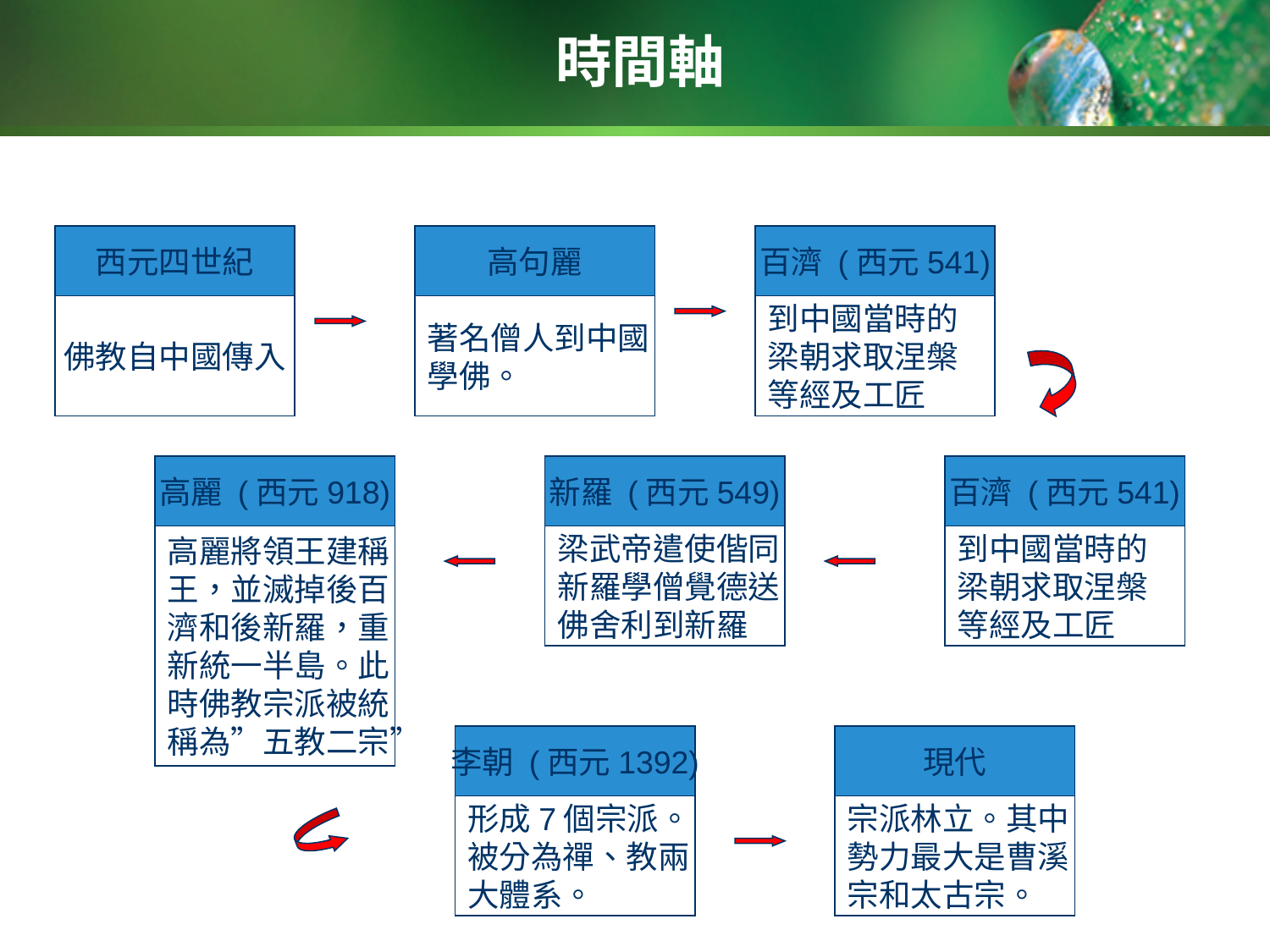

# 時間軸
西元四世紀
佛教自中國傳入
高句麗
著名僧人到中國
學佛。
百濟 (西元541)
到中國當時的
梁朝求取涅槃
等經及工匠

高麗 (西元918)
高麗將領王建稱
王，並滅掉後百
濟和後新羅，重
新統一半島。此
時佛教宗派被統
稱為”五教二宗”
新羅 (西元549)
梁武帝遣使偕同
新羅學僧覺德送
佛舍利到新羅
百濟 (西元541)
到中國當時的
梁朝求取涅槃
等經及工匠

李朝 (西元1392)
形成7個宗派。
被分為禪、教兩
大體系。
現代
宗派林立。其中
勢力最大是曹溪
宗和太古宗。